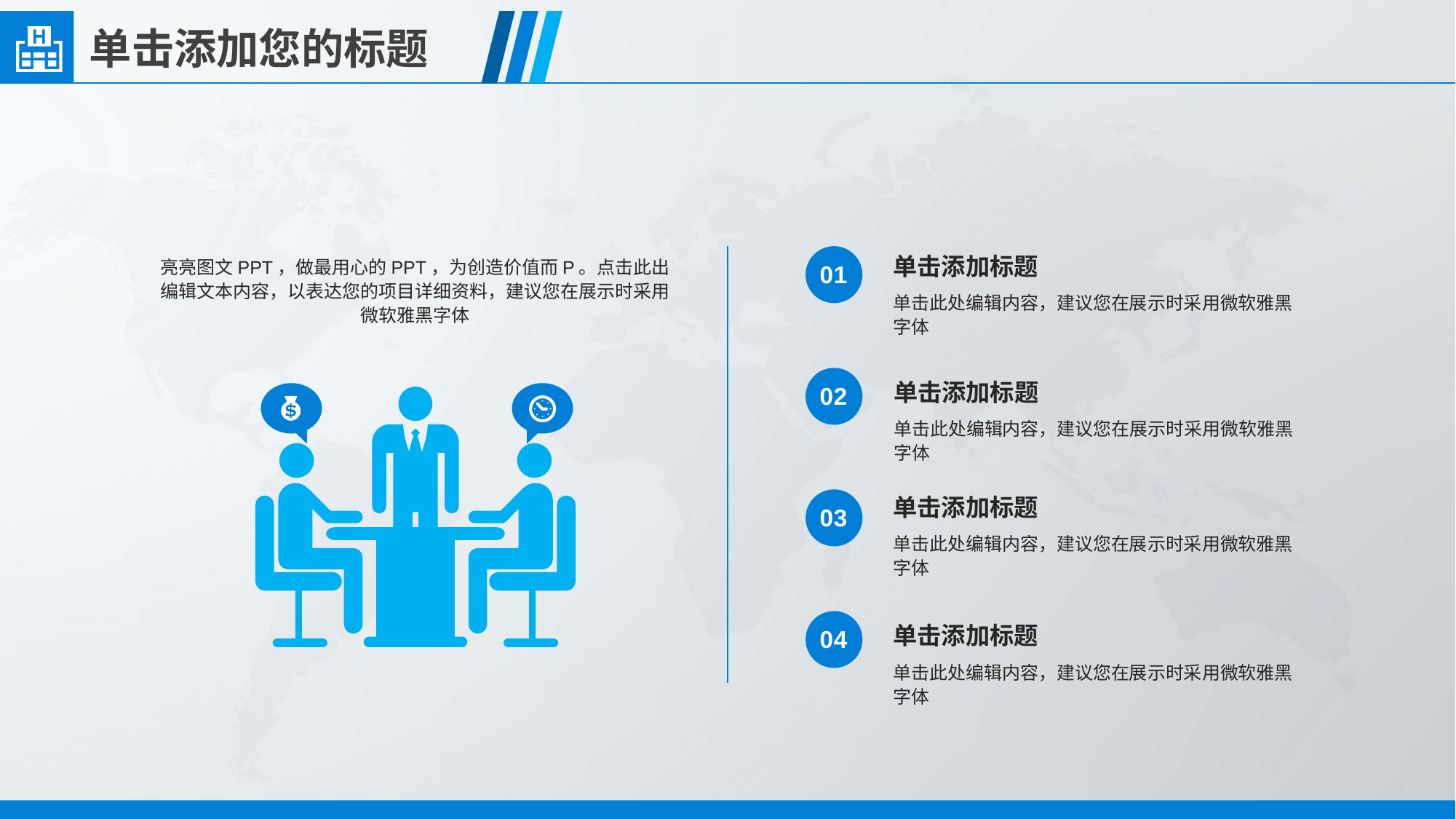

单击添加标题

亮亮图文PPT，做最用心的PPT，为创造价值而P。点击此出编辑文本内容，以表达您的项目详细资料，建议您在展示时采用微软雅黑字体
01
单击此处编辑内容，建议您在展示时采用微软雅黑字体

单击添加标题
02

单击此处编辑内容，建议您在展示时采用微软雅黑字体

单击添加标题

03

单击此处编辑内容，建议您在展示时采用微软雅黑字体

单击添加标题
04
单击此处编辑内容，建议您在展示时采用微软雅黑字体